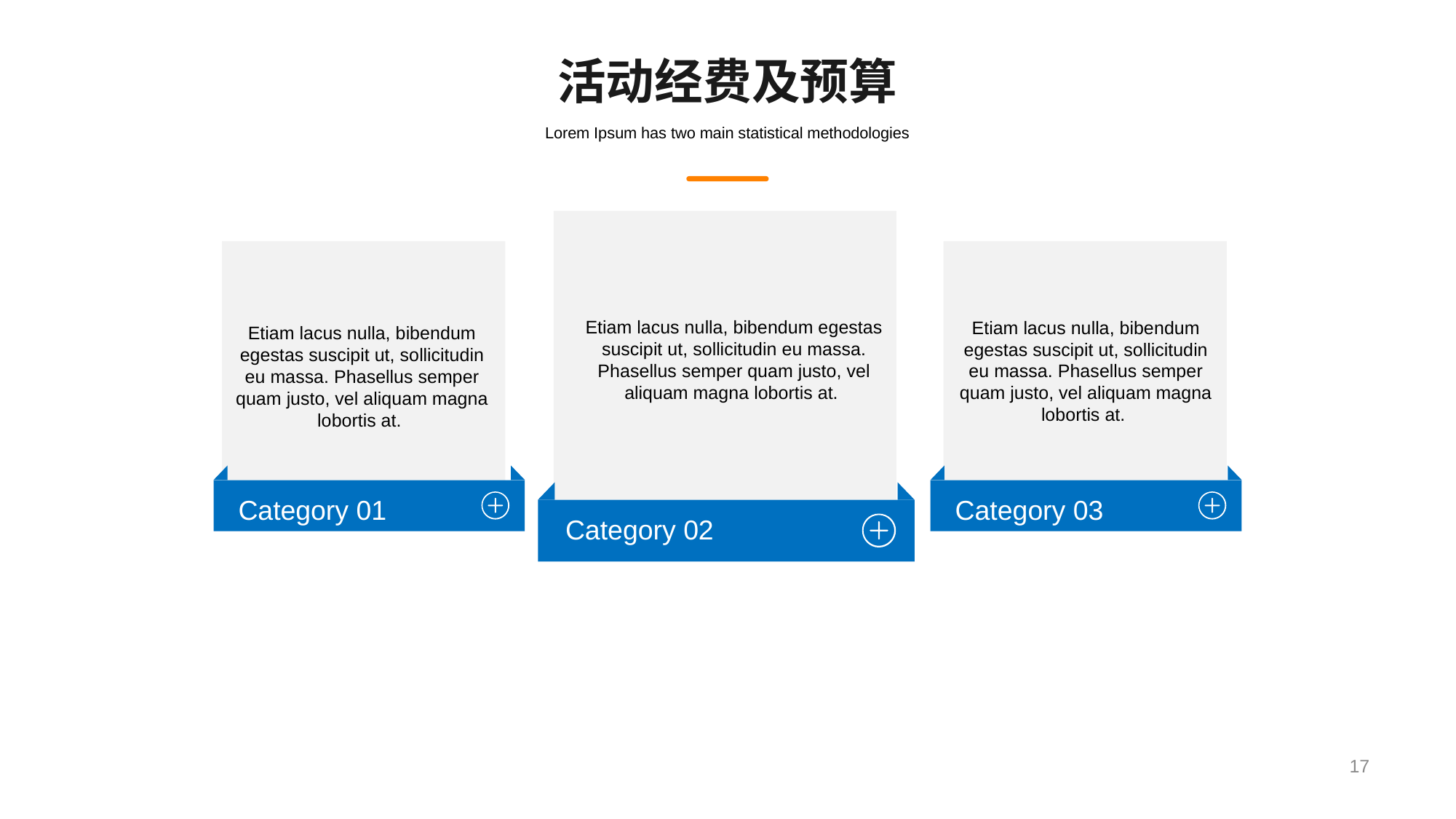

活动经费及预算
Lorem Ipsum has two main statistical methodologies

Etiam lacus nulla, bibendum egestas suscipit ut, sollicitudin eu massa. Phasellus semper quam justo, vel aliquam magna lobortis at.
Etiam lacus nulla, bibendum egestas suscipit ut, sollicitudin eu massa. Phasellus semper quam justo, vel aliquam magna lobortis at.
Etiam lacus nulla, bibendum egestas suscipit ut, sollicitudin eu massa. Phasellus semper quam justo, vel aliquam magna lobortis at.

Category 01
Category 03

Category 02

17